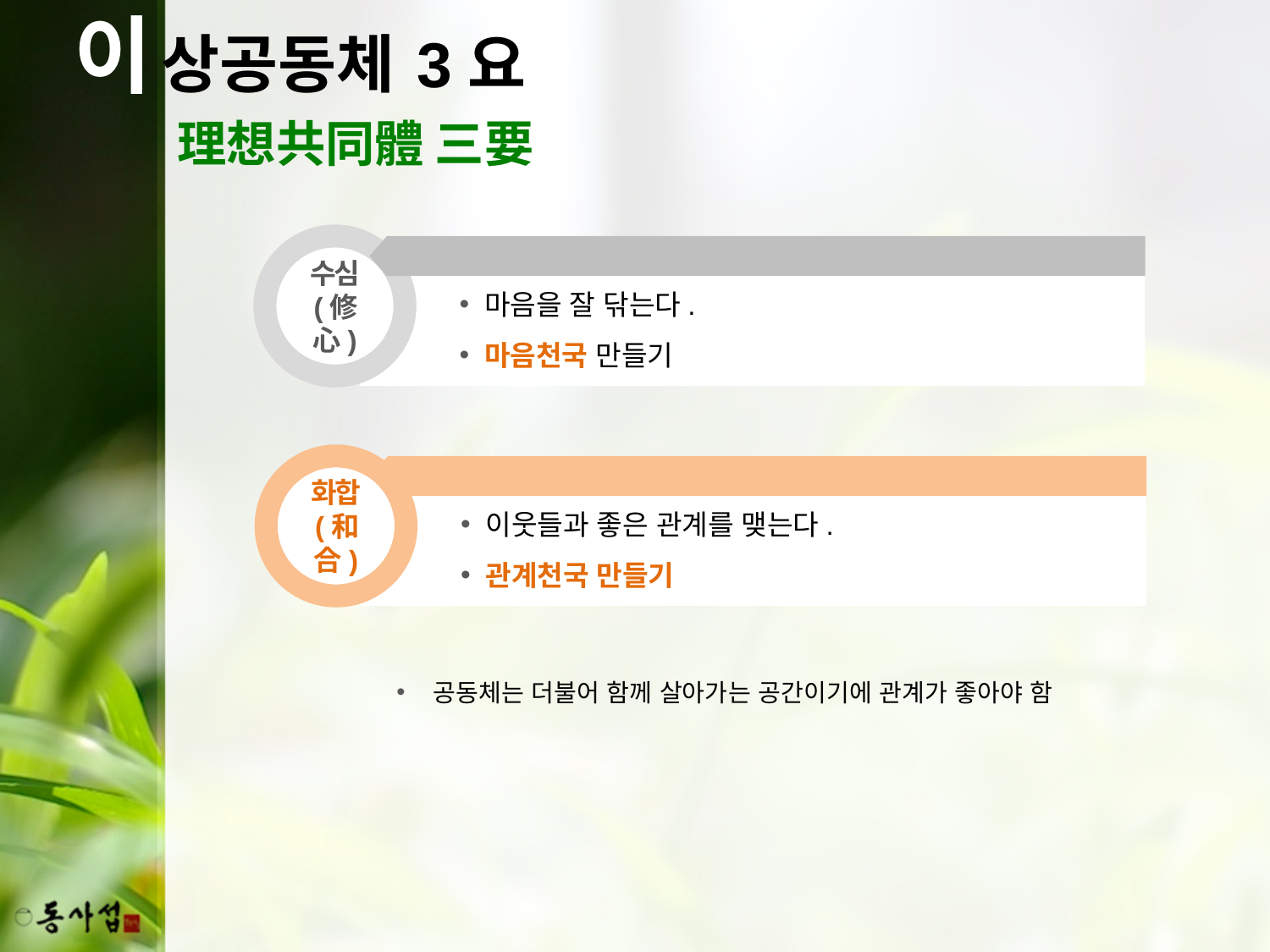

이
상공동체 3요
理想共同體 三要
수심
(修心)

마음을 잘 닦는다.
마음천국 만들기
화합
(和合)

이웃들과 좋은 관계를 맺는다.
관계천국 만들기
공동체는 더불어 함께 살아가는 공간이기에 관계가 좋아야 함